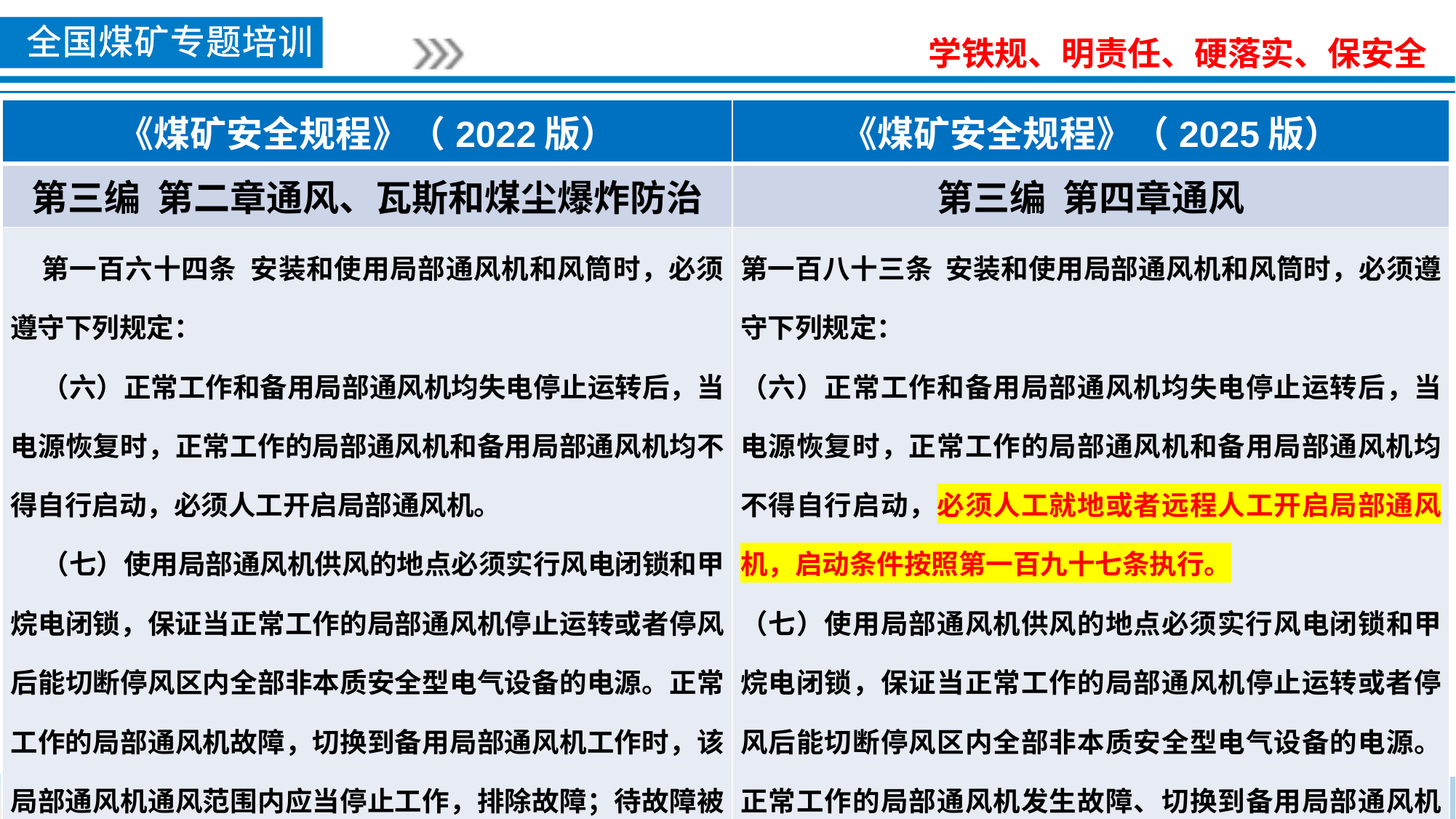

| 《煤矿安全规程》（2022版） | 《煤矿安全规程》（2025版） |
| --- | --- |
| 第三编 第二章通风、瓦斯和煤尘爆炸防治 | 第三编 第四章通风 |
| 第一百六十四条 安装和使用局部通风机和风筒时，必须遵守下列规定： （六）正常工作和备用局部通风机均失电停止运转后，当电源恢复时，正常工作的局部通风机和备用局部通风机均不得自行启动，必须人工开启局部通风机。 （七）使用局部通风机供风的地点必须实行风电闭锁和甲烷电闭锁，保证当正常工作的局部通风机停止运转或者停风后能切断停风区内全部非本质安全型电气设备的电源。正常工作的局部通风机故障，切换到备用局部通风机工作时，该局部通风机通风范围内应当停止工作，排除故障；待故障被排除，恢复到正常工作的局部通风后方可恢复工作。使用2台局部通风机同时供风的，2台局部通风机都必须同时实现风电闭锁和甲烷电闭锁。 | 第一百八十三条 安装和使用局部通风机和风筒时，必须遵守下列规定： （六）正常工作和备用局部通风机均失电停止运转后，当电源恢复时，正常工作的局部通风机和备用局部通风机均不得自行启动，必须人工就地或者远程人工开启局部通风机，启动条件按照第一百九十七条执行。 （七）使用局部通风机供风的地点必须实行风电闭锁和甲烷电闭锁，保证当正常工作的局部通风机停止运转或者停风后能切断停风区内全部非本质安全型电气设备的电源。正常工作的局部通风机发生故障、切换到备用局部通风机工作时，该局部通风机通风范围内应当停止工作，排除故障；待故障被排除，恢复到正常工作的局部通风后方可恢复工作。使用2台局部通风机同时供风的，2台局部通风机都必须同时实现风电闭锁和甲烷电闭锁。 |